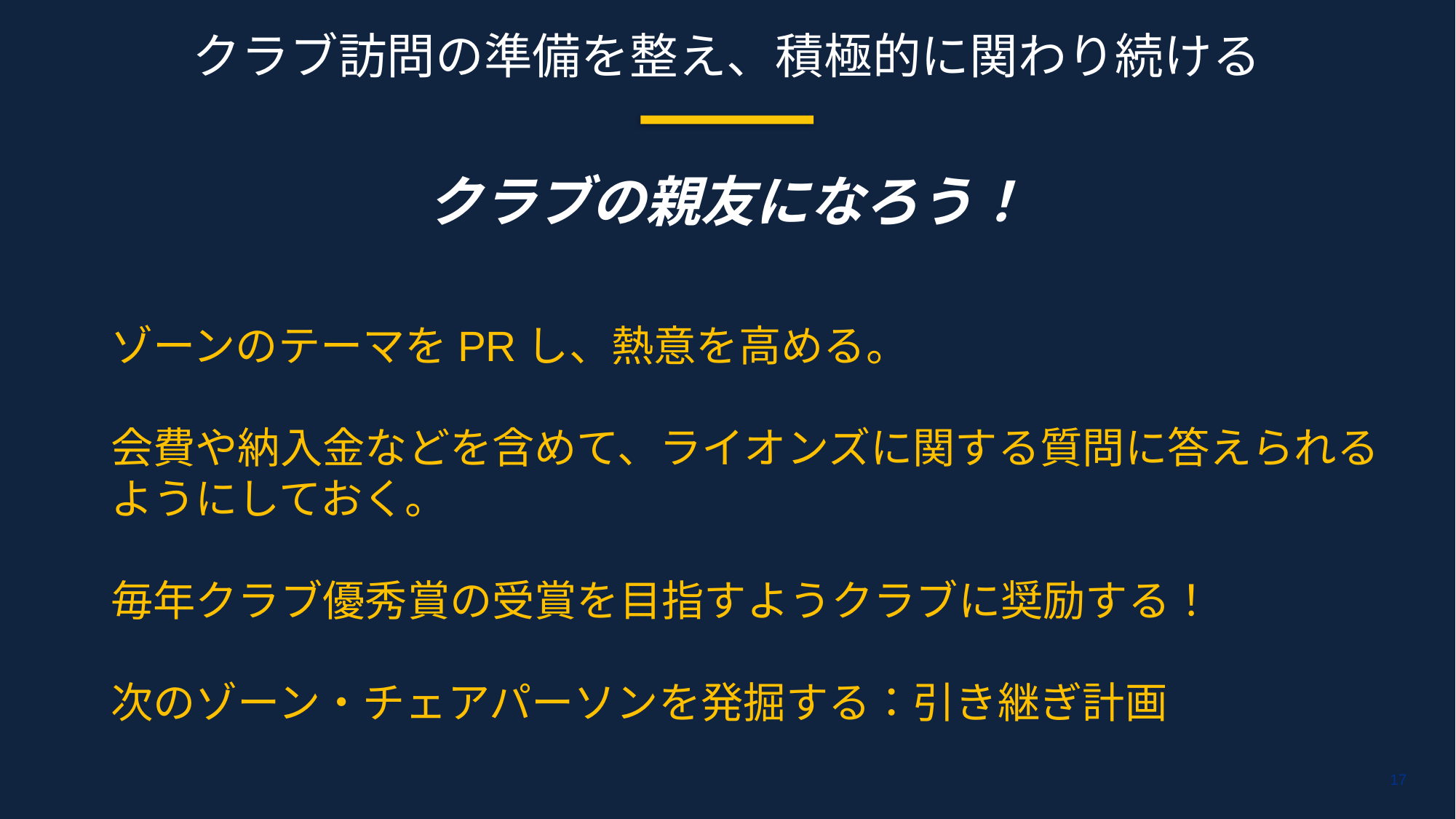

クラブ訪問の準備を整え、積極的に関わり続ける

クラブの親友になろう！

ゾーンのテーマをPRし、熱意を高める。

会費や納入金などを含めて、ライオンズに関する質問に答えられるようにしておく。

毎年クラブ優秀賞の受賞を目指すようクラブに奨励する！

次のゾーン・チェアパーソンを発掘する：引き継ぎ計画